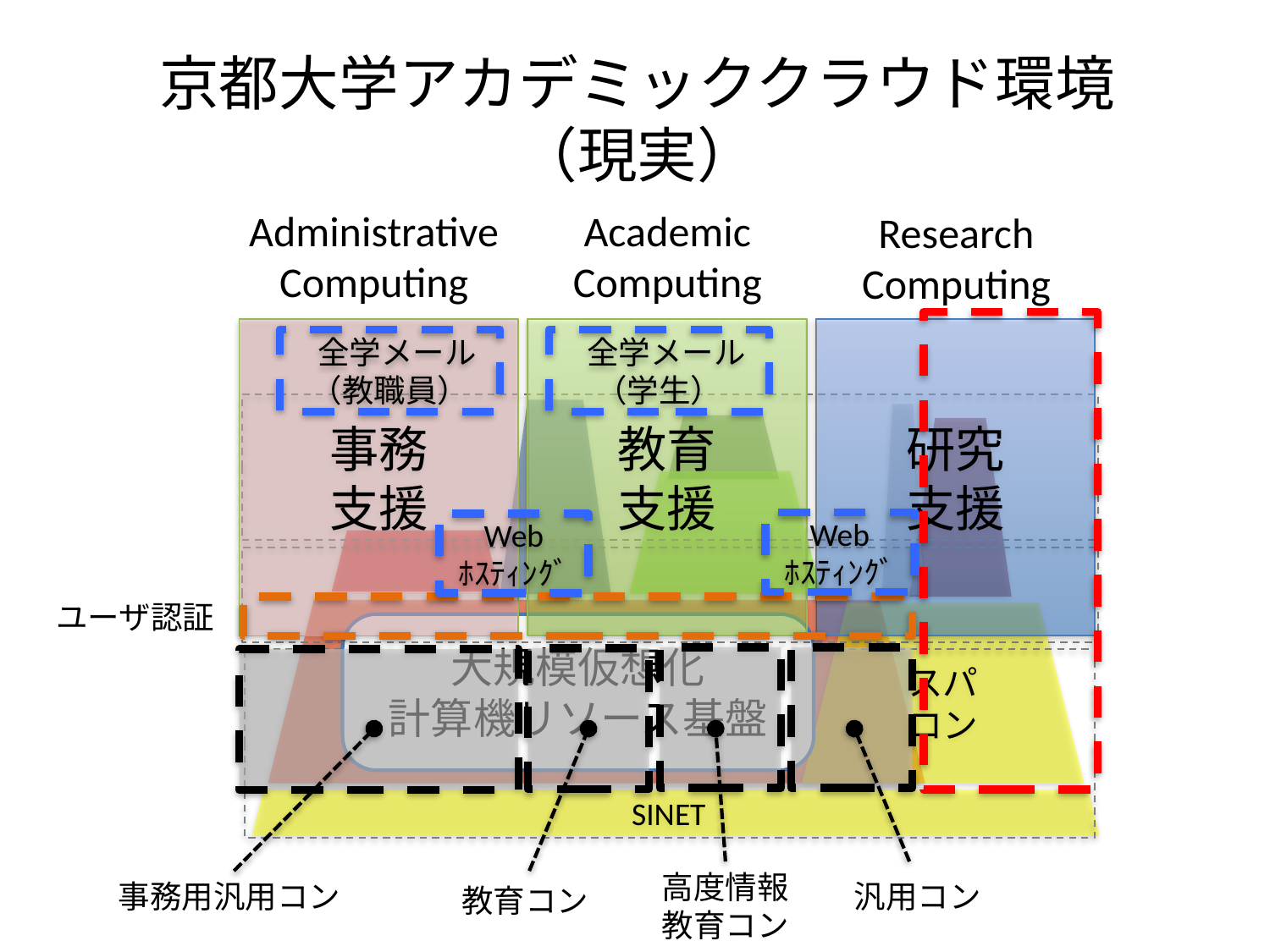

# 京都大学アカデミッククラウド環境 （現実）

スパ
コン

SINET

大規模仮想化
計算機リソース基盤

Academic
Computing
教育
支援
Administrative
Computing
事務
支援
Research
Computing
研究
支援

 全学メール（教職員）
 全学メール（学生）
Web
ﾎｽﾃｨﾝｸﾞ
Web
ﾎｽﾃｨﾝｸﾞ
ユーザ認証

高度情報教育コン
事務用汎用コン
汎用コン
教育コン